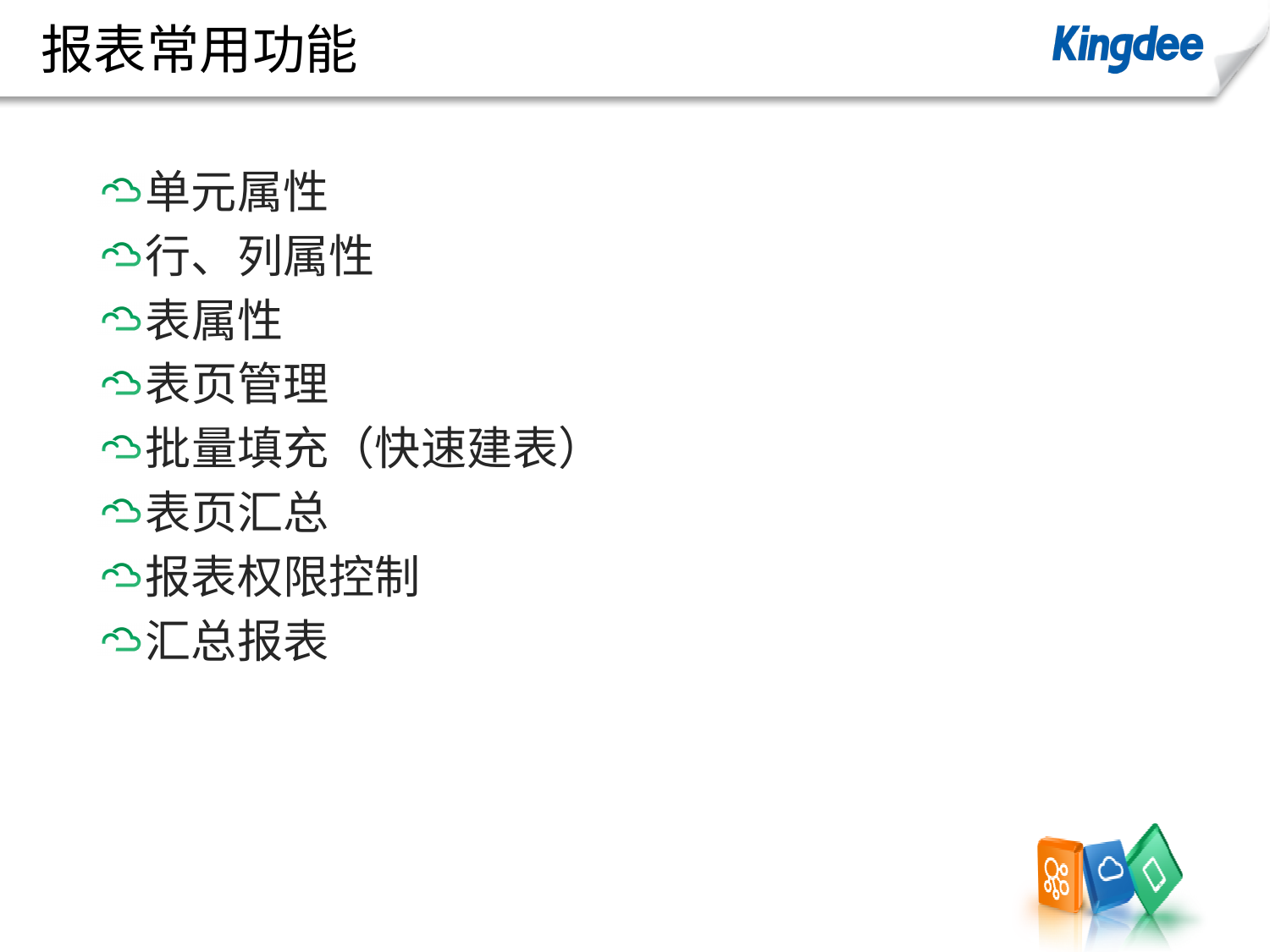

# 报表常用功能
单元属性
行、列属性
表属性
表页管理
批量填充（快速建表）
表页汇总
报表权限控制
汇总报表